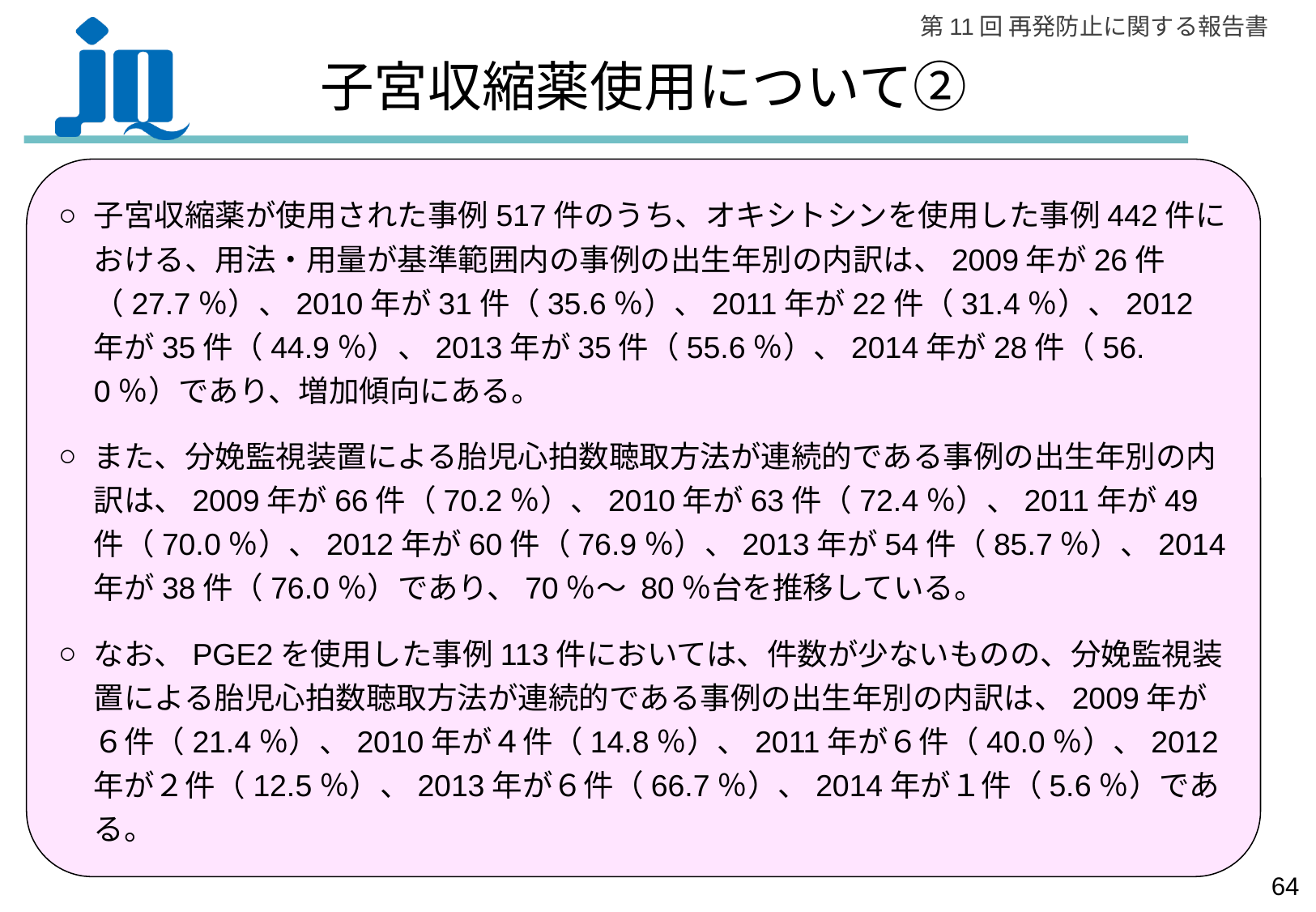

子宮収縮薬使用について②
子宮収縮薬が使用された事例517件のうち、オキシトシンを使用した事例442件における、用法・用量が基準範囲内の事例の出生年別の内訳は、2009年が26件（27.7％）、2010年が31件（35.6％）、2011年が22件（31.4％）、2012年が35件（44.9％）、2013年が35件（55.6％）、2014年が28件（56.0％）であり、増加傾向にある。

また、分娩監視装置による胎児心拍数聴取方法が連続的である事例の出生年別の内訳は、2009年が66件（70.2％）、2010年が63件（72.4％）、2011年が49件（70.0％）、2012年が60件（76.9％）、2013年が54件（85.7％）、2014年が38件（76.0％）であり、70％～ 80％台を推移している。

なお、PGE2を使用した事例113件においては、件数が少ないものの、分娩監視装置による胎児心拍数聴取方法が連続的である事例の出生年別の内訳は、2009年が６件（21.4％）、2010年が４件（14.8％）、2011年が６件（40.0％）、2012年が２件（12.5％）、2013年が６件（66.7％）、2014年が１件（5.6％）である。
64